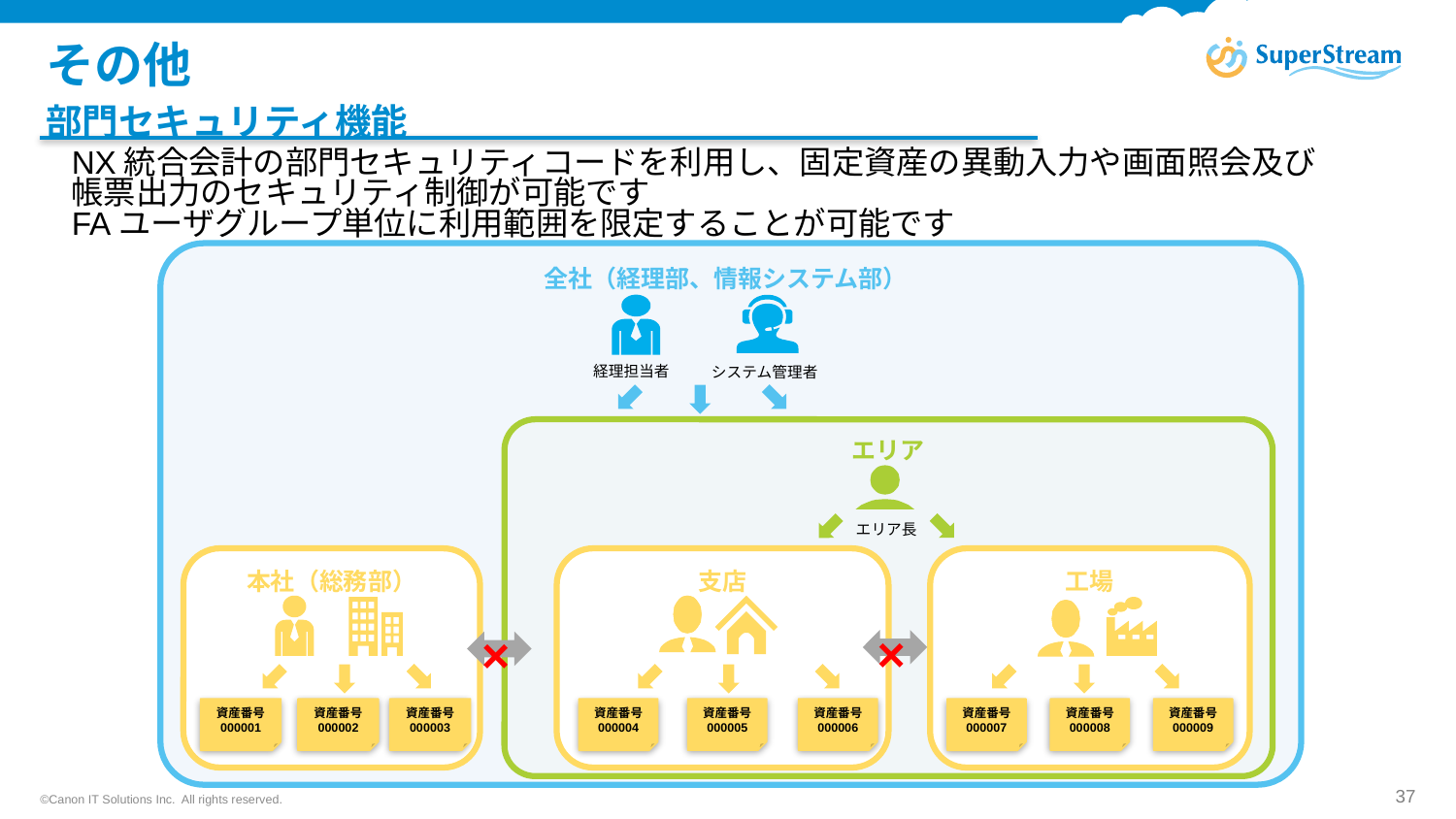

# その他
部門セキュリティ機能
NX統合会計の部門セキュリティコードを利用し、固定資産の異動入力や画面照会及び
帳票出力のセキュリティ制御が可能です
FAユーザグループ単位に利用範囲を限定することが可能です

全社（経理部、情報システム部）

経理担当者
システム管理者

エリア

エリア長

本社（総務部）
支店
工場

×

×

資産番号
000002
資産番号
000003
資産番号
000005
資産番号
000006
資産番号
000008
資産番号
000009
資産番号
000001
資産番号
000004
資産番号
000007
©Canon IT Solutions Inc.  All rights reserved.
37